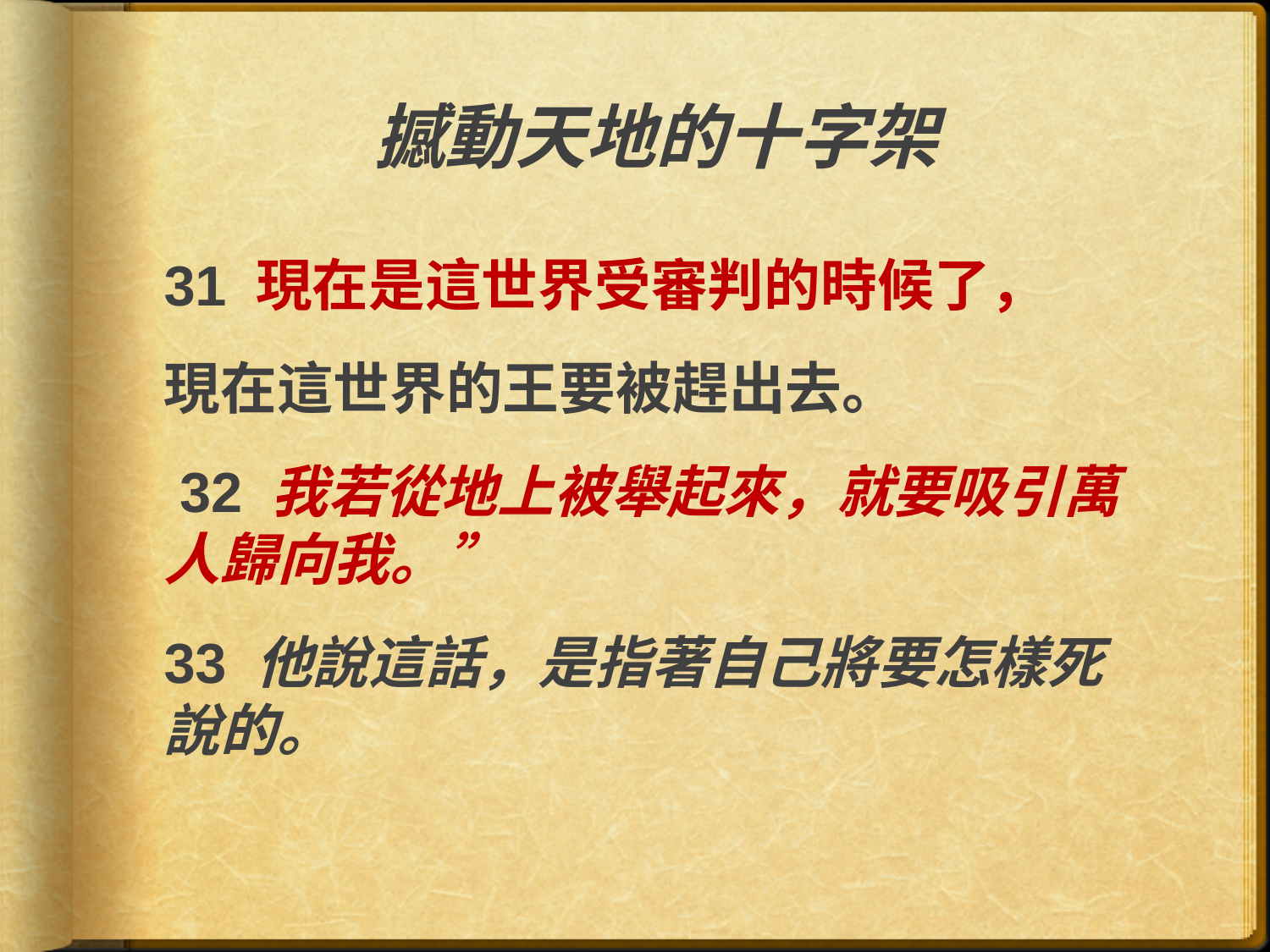

# 撼動天地的十字架
31 現在是這世界受審判的時候了，
現在這世界的王要被趕出去。
 32 我若從地上被舉起來，就要吸引萬人歸向我。”
33 他說這話，是指著自己將要怎樣死說的。